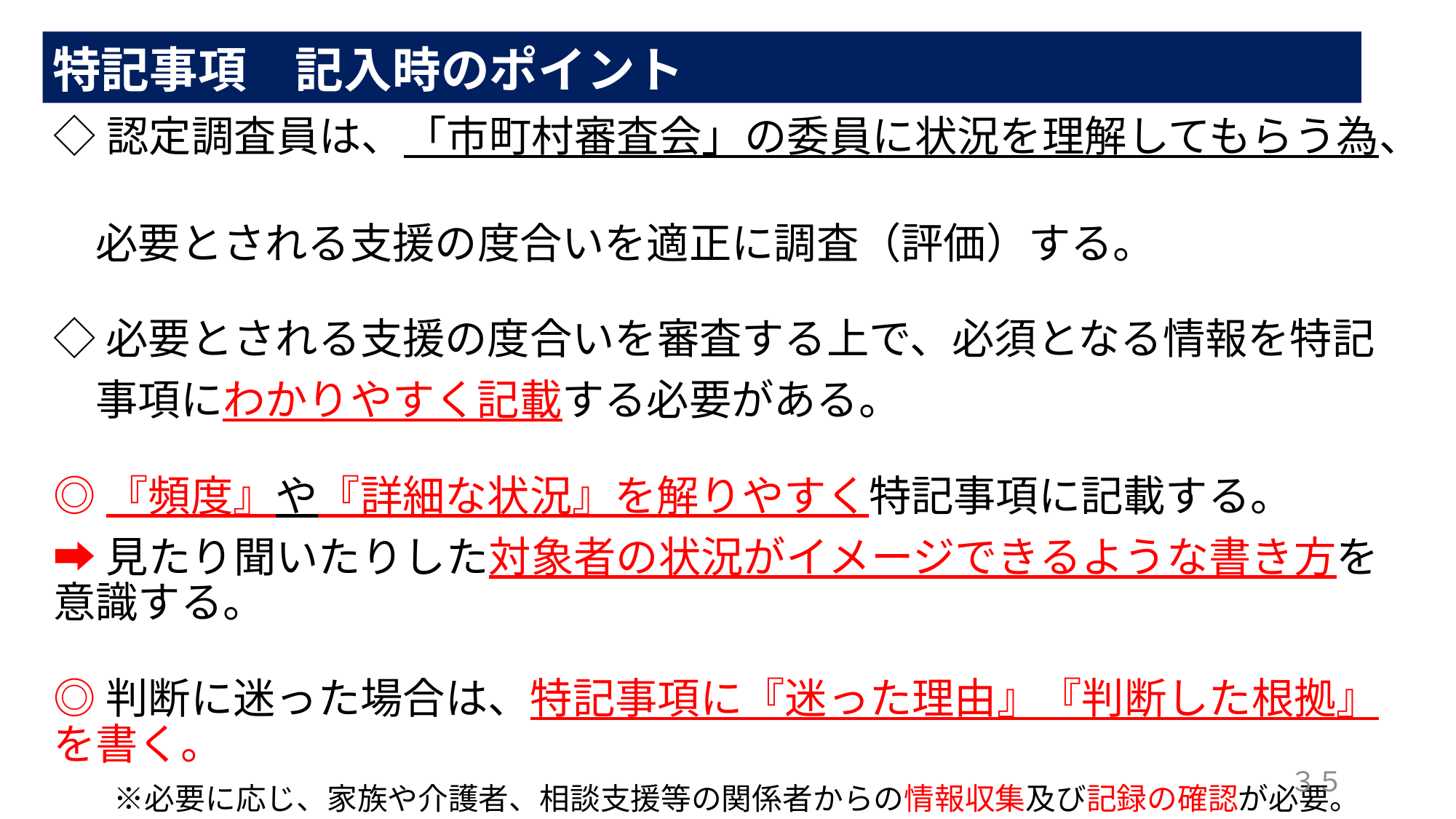

特記事項　記入時のポイント
◇認定調査員は、「市町村審査会」の委員に状況を理解してもらう為、
　必要とされる支援の度合いを適正に調査（評価）する。

◇必要とされる支援の度合いを審査する上で、必須となる情報を特記
　事項にわかりやすく記載する必要がある。

◎『頻度』や『詳細な状況』を解りやすく特記事項に記載する。
➡見たり聞いたりした対象者の状況がイメージできるような書き方を意識する。

◎判断に迷った場合は、特記事項に『迷った理由』『判断した根拠』を書く。
　　※必要に応じ、家族や介護者、相談支援等の関係者からの情報収集及び記録の確認が必要。
３５